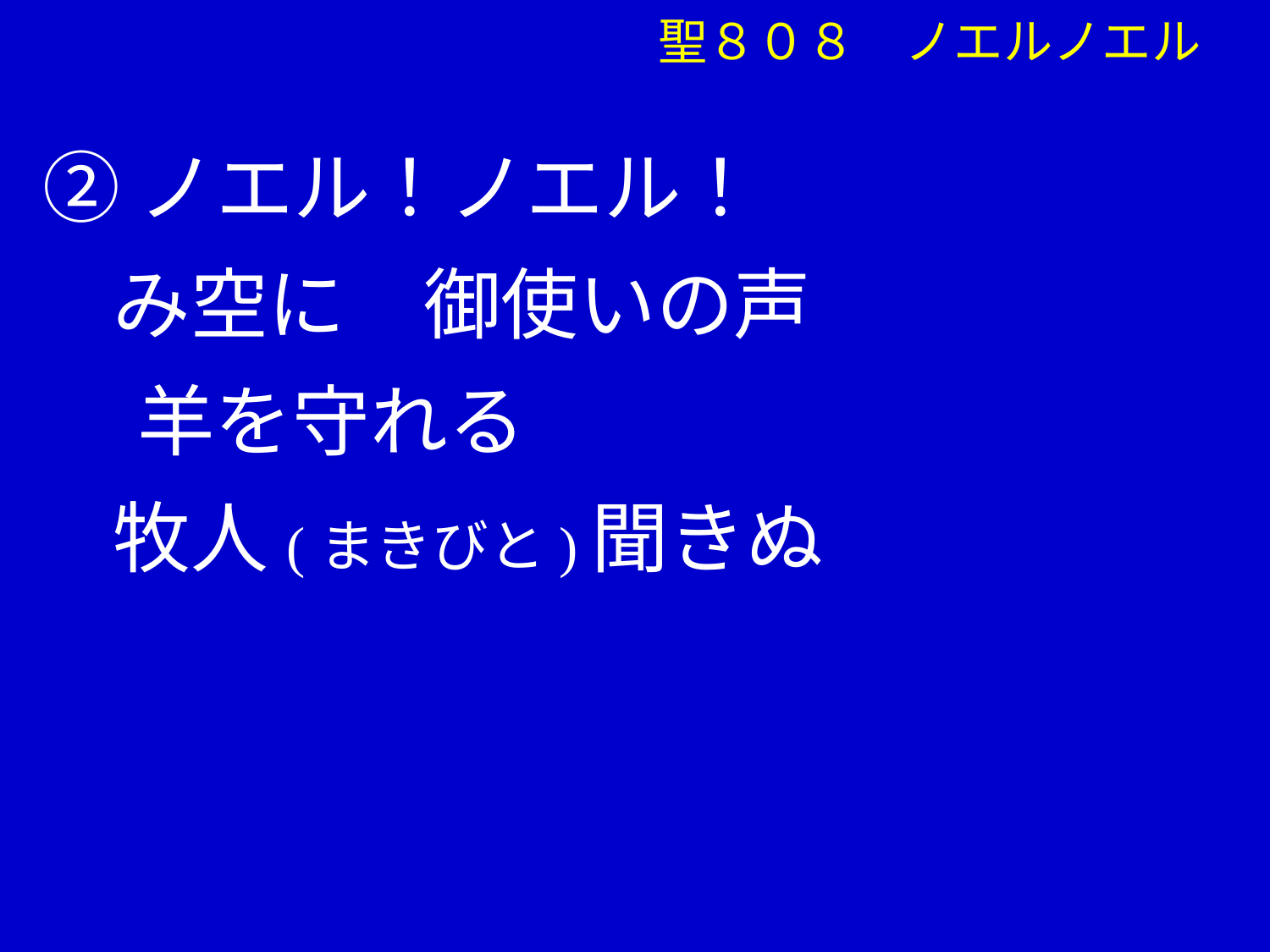

聖８０８　ノエルノエル
②ノエル！ノエル！
   み空に　御使いの声
　 羊を守れる
   牧人(まきびと)聞きぬ